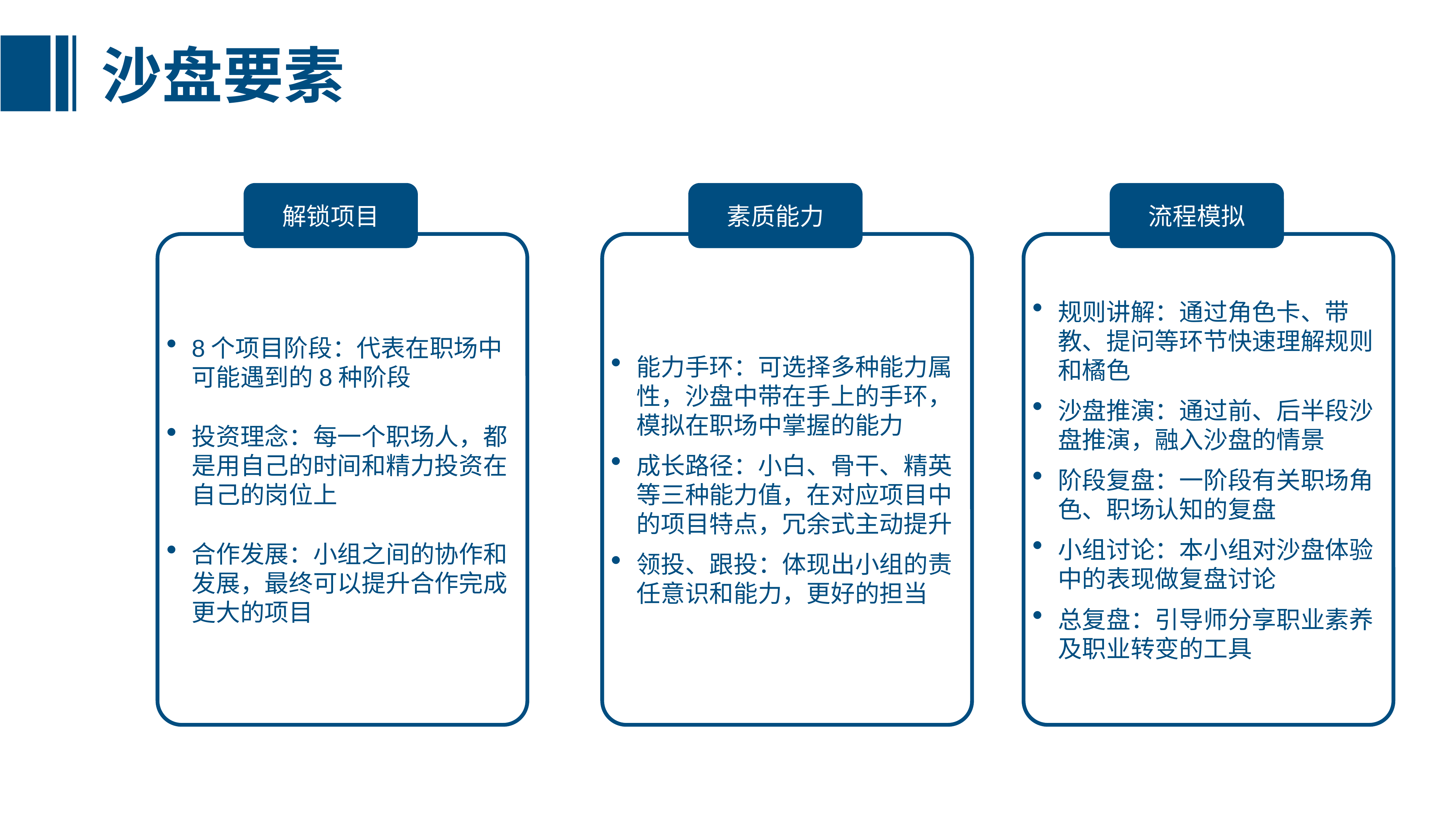

沙盘要素

解锁项目

素质能力

流程模拟

8个项目阶段：代表在职场中可能遇到的8种阶段
投资理念：每一个职场人，都是用自己的时间和精力投资在自己的岗位上
合作发展：小组之间的协作和发展，最终可以提升合作完成更大的项目

能力手环：可选择多种能力属性，沙盘中带在手上的手环，模拟在职场中掌握的能力
成长路径：小白、骨干、精英等三种能力值，在对应项目中的项目特点，冗余式主动提升
领投、跟投：体现出小组的责任意识和能力，更好的担当

规则讲解：通过角色卡、带教、提问等环节快速理解规则和橘色
沙盘推演：通过前、后半段沙盘推演，融入沙盘的情景
阶段复盘：一阶段有关职场角色、职场认知的复盘
小组讨论：本小组对沙盘体验中的表现做复盘讨论
总复盘：引导师分享职业素养及职业转变的工具